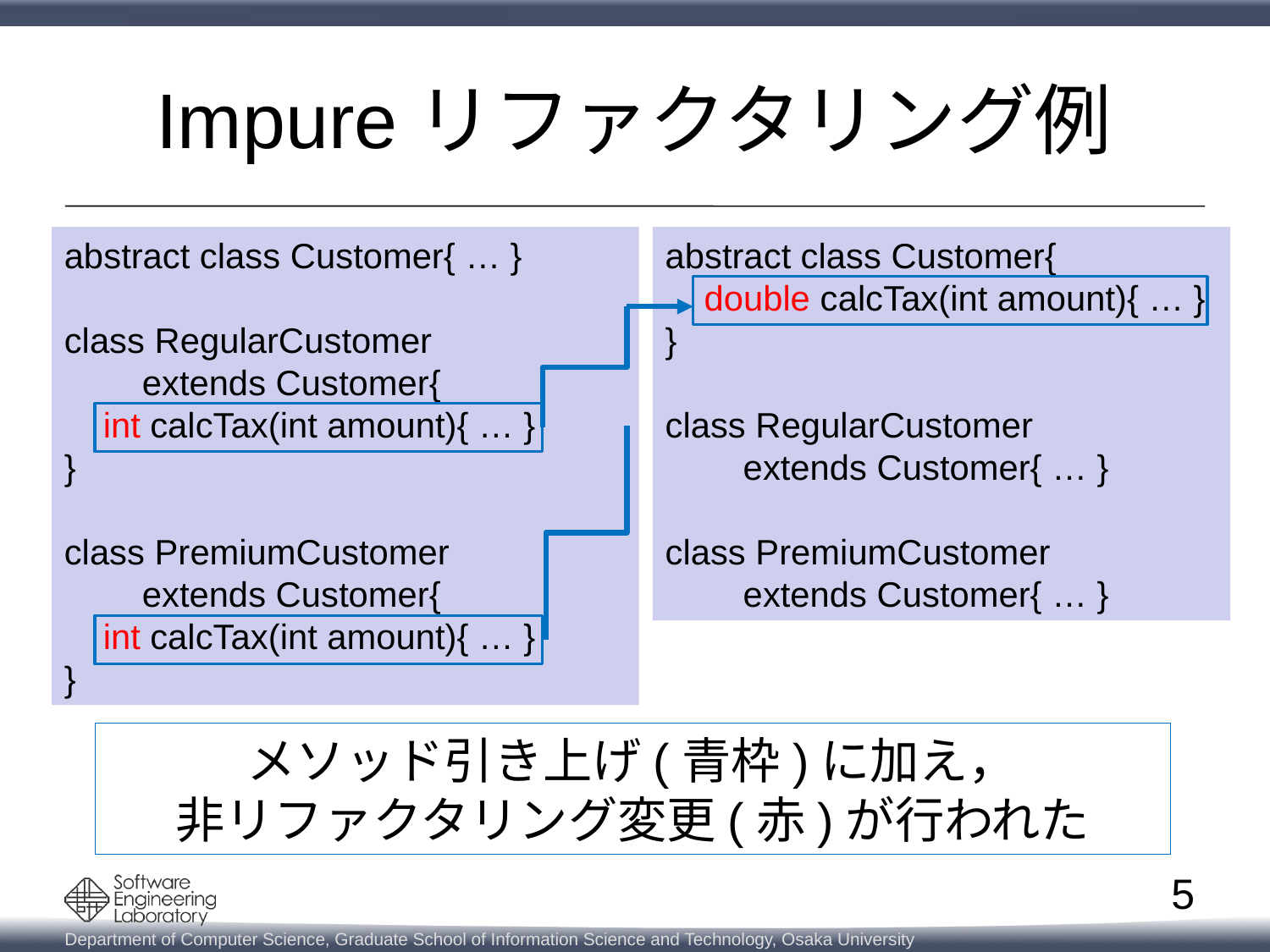

# Impureリファクタリング例
abstract class Customer{ … }

class RegularCustomer
        extends Customer{
    int calcTax(int amount){ … }
}

class PremiumCustomer
        extends Customer{
    int calcTax(int amount){ … }
}
abstract class Customer{
    double calcTax(int amount){ … }
}

class RegularCustomer
        extends Customer{ … }

class PremiumCustomer
        extends Customer{ … }

メソッド引き上げ(青枠)に加え，
非リファクタリング変更(赤)が行われた
5